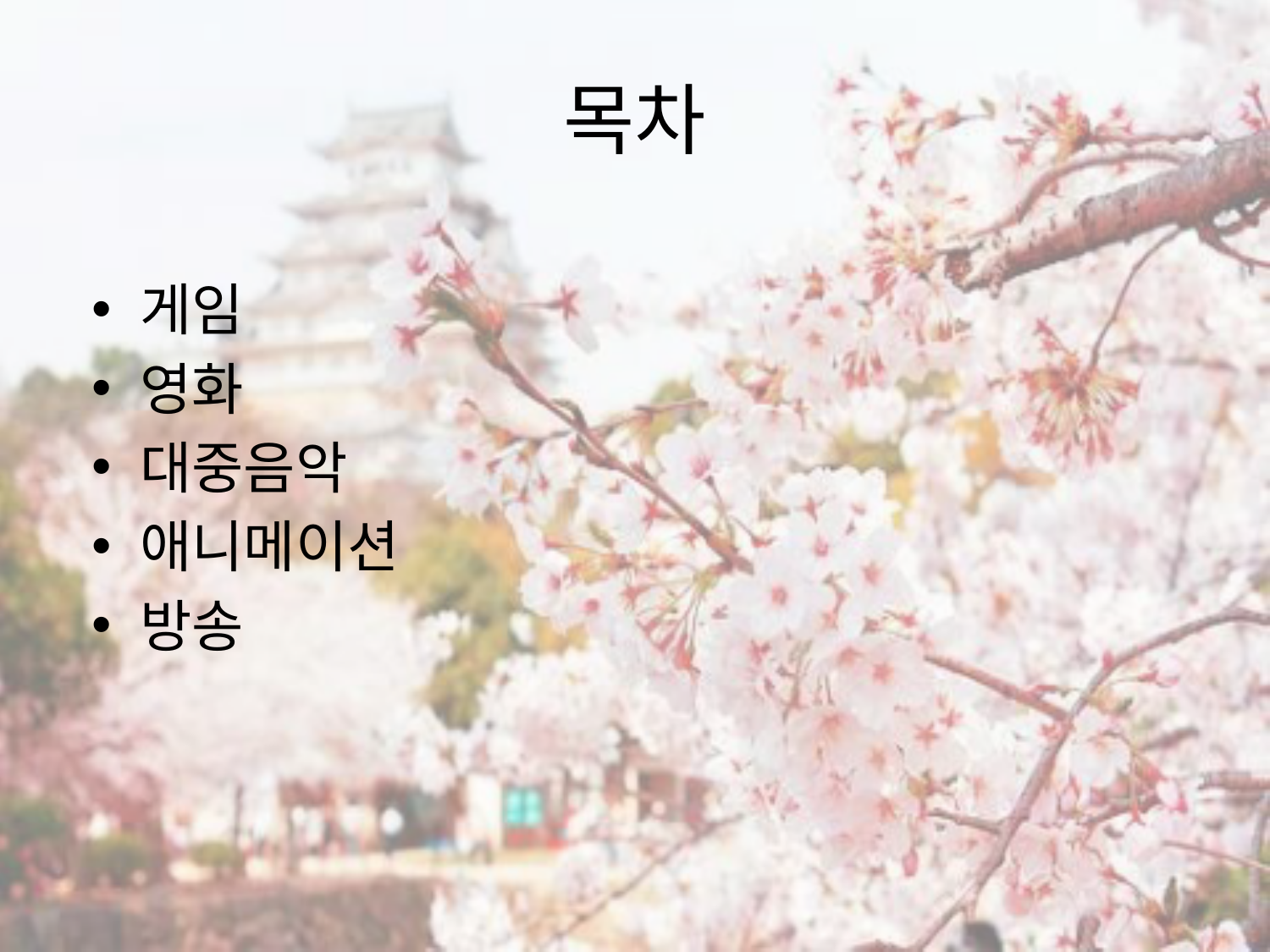

# 목차
게임
영화
대중음악
애니메이션
방송